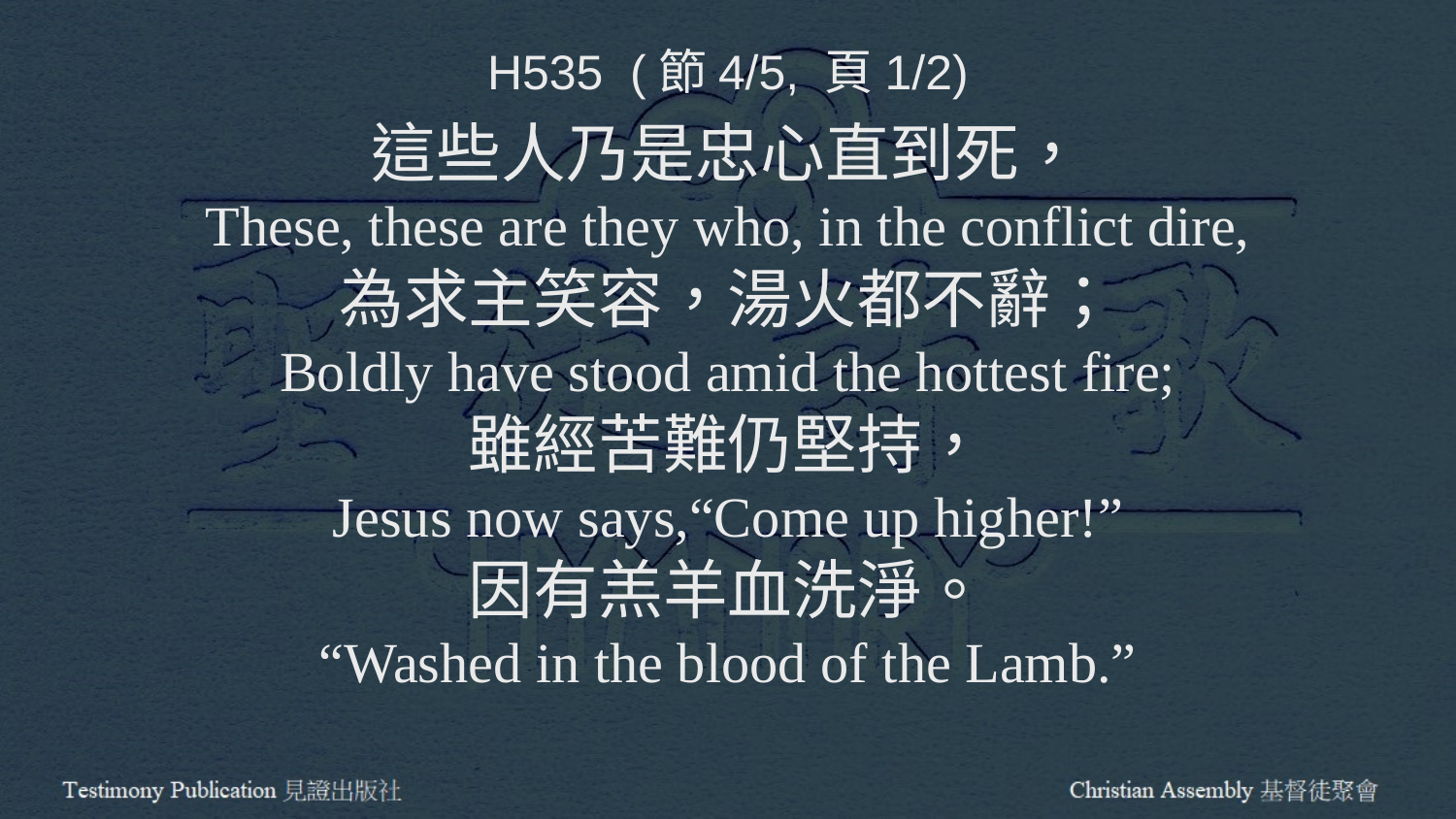

H535  (節4/5, 頁1/2)
這些人乃是忠心直到死，
These, these are they who, in the conflict dire,
為求主笑容，湯火都不辭；
Boldly have stood amid the hottest fire;
雖經苦難仍堅持，
Jesus now says,“Come up higher!”
因有羔羊血洗淨。
“Washed in the blood of the Lamb.”